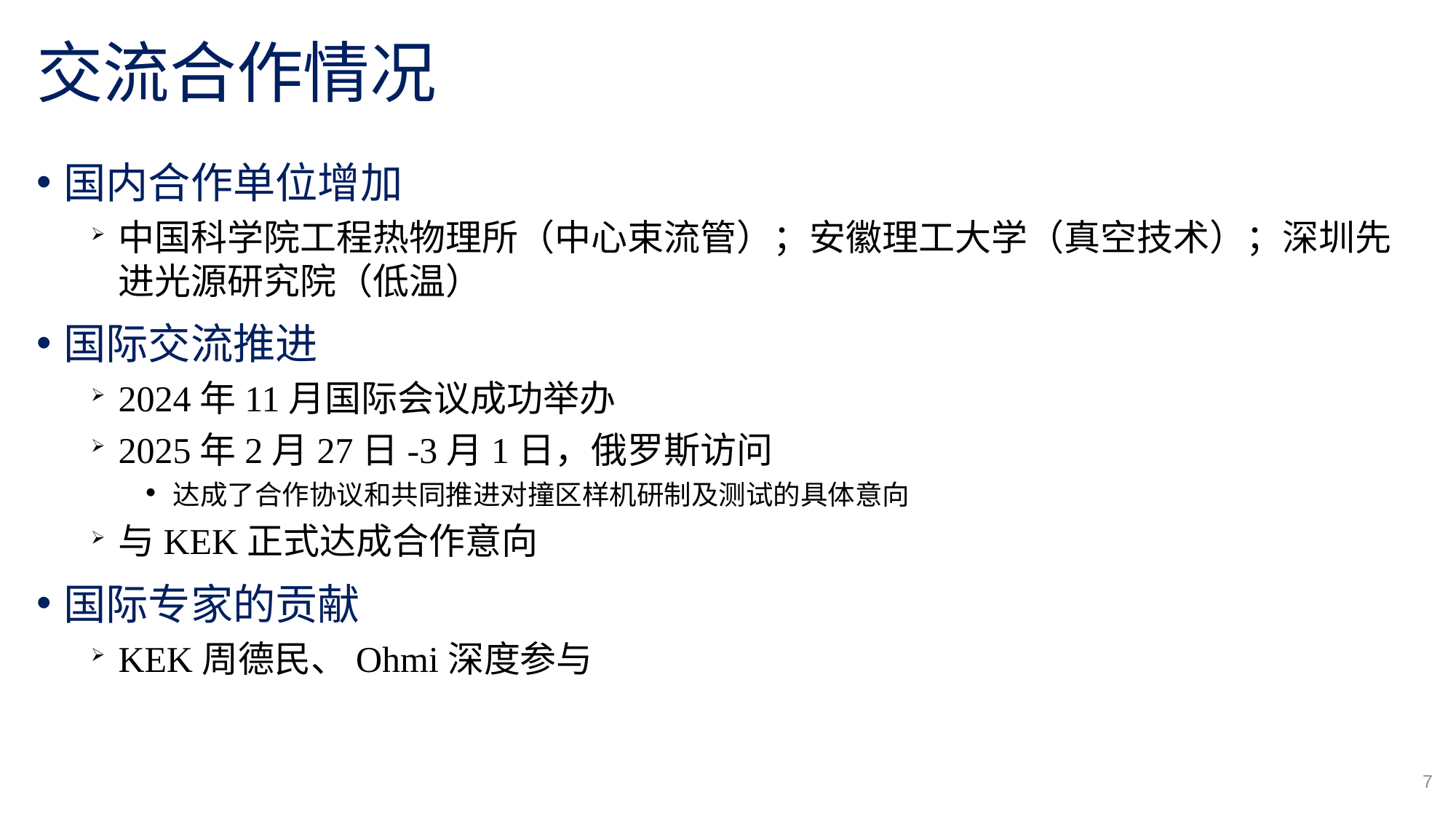

# 交流合作情况
国内合作单位增加
中国科学院工程热物理所（中心束流管）；安徽理工大学（真空技术）；深圳先进光源研究院（低温）
国际交流推进
2024年11月国际会议成功举办
2025年2月27日-3月1日，俄罗斯访问
达成了合作协议和共同推进对撞区样机研制及测试的具体意向
与KEK正式达成合作意向
国际专家的贡献
KEK周德民、Ohmi深度参与

7